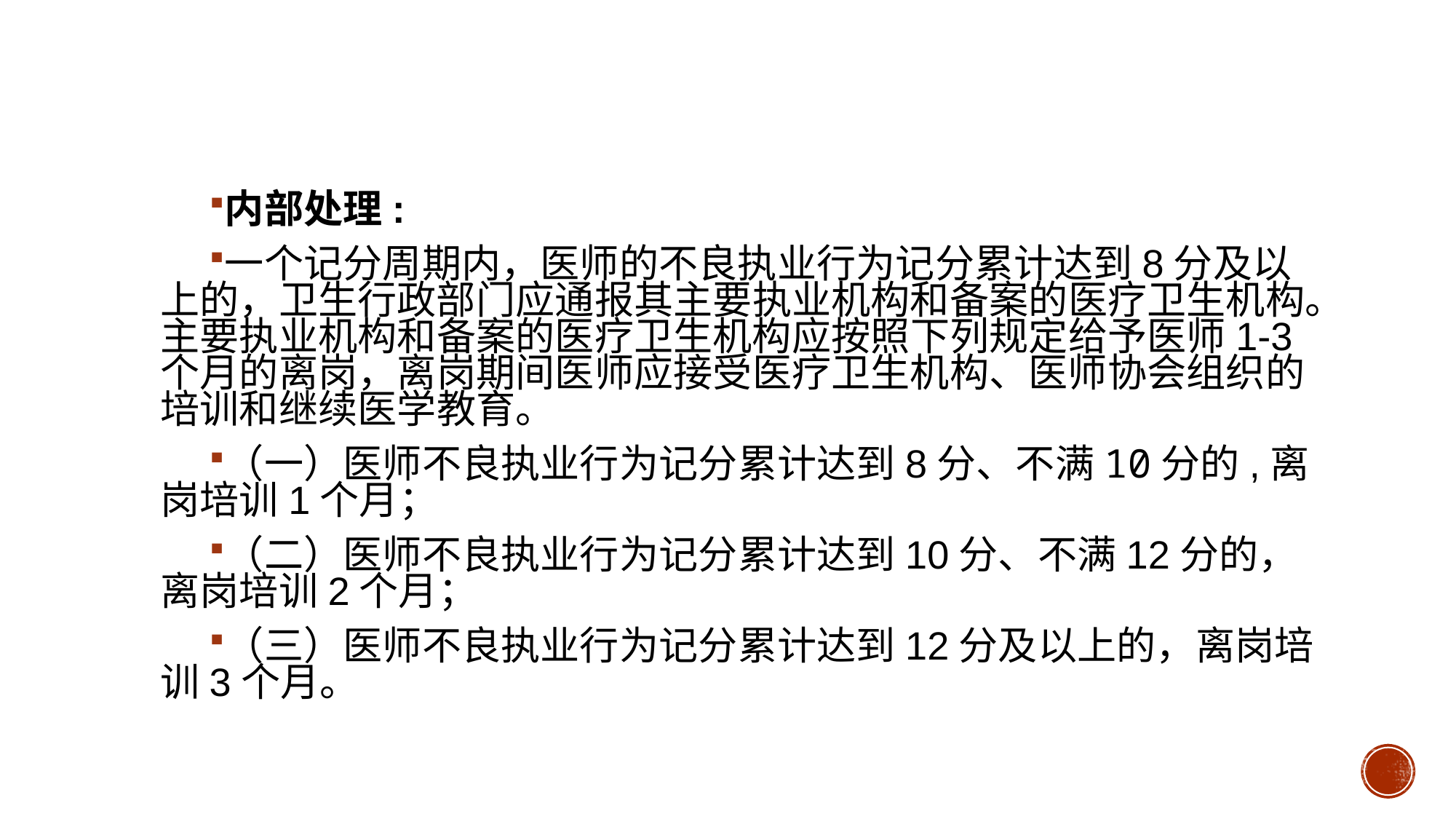

内部处理:
一个记分周期内，医师的不良执业行为记分累计达到8分及以上的，卫生行政部门应通报其主要执业机构和备案的医疗卫生机构。主要执业机构和备案的医疗卫生机构应按照下列规定给予医师1-3个月的离岗，离岗期间医师应接受医疗卫生机构、医师协会组织的培训和继续医学教育。
（一）医师不良执业行为记分累计达到8分、不满10分的,离岗培训1个月；
（二）医师不良执业行为记分累计达到10分、不满12分的，离岗培训2个月；
（三）医师不良执业行为记分累计达到12分及以上的，离岗培训3个月。